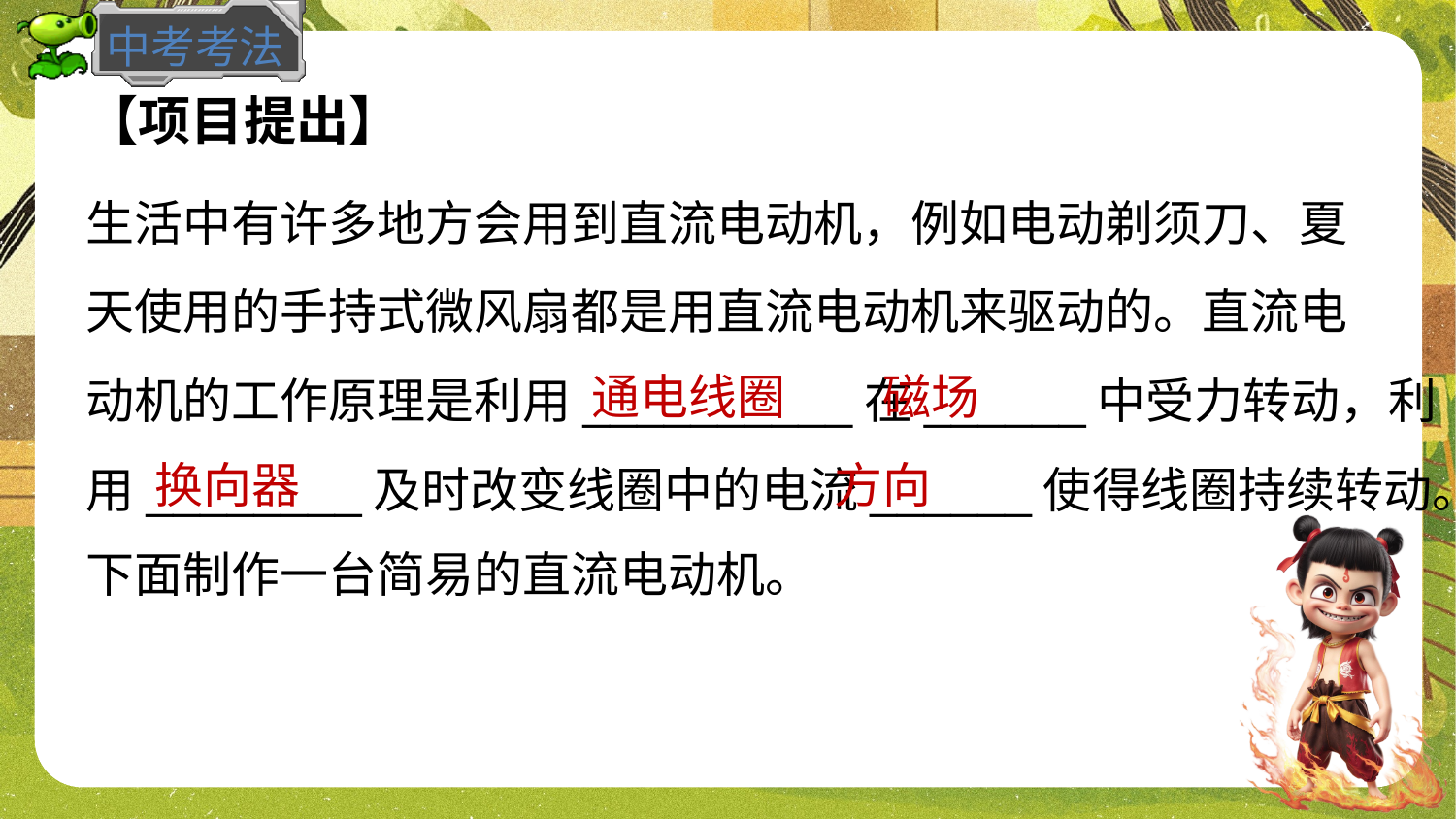

【项目提出】
生活中有许多地方会用到直流电动机，例如电动剃须刀、夏
天使用的手持式微风扇都是用直流电动机来驱动的。直流电
动机的工作原理是利用__________在______中受力转动，利
用________及时改变线圈中的电流______使得线圈持续转动。
下面制作一台简易的直流电动机。
通电线圈
磁场
换向器
方向